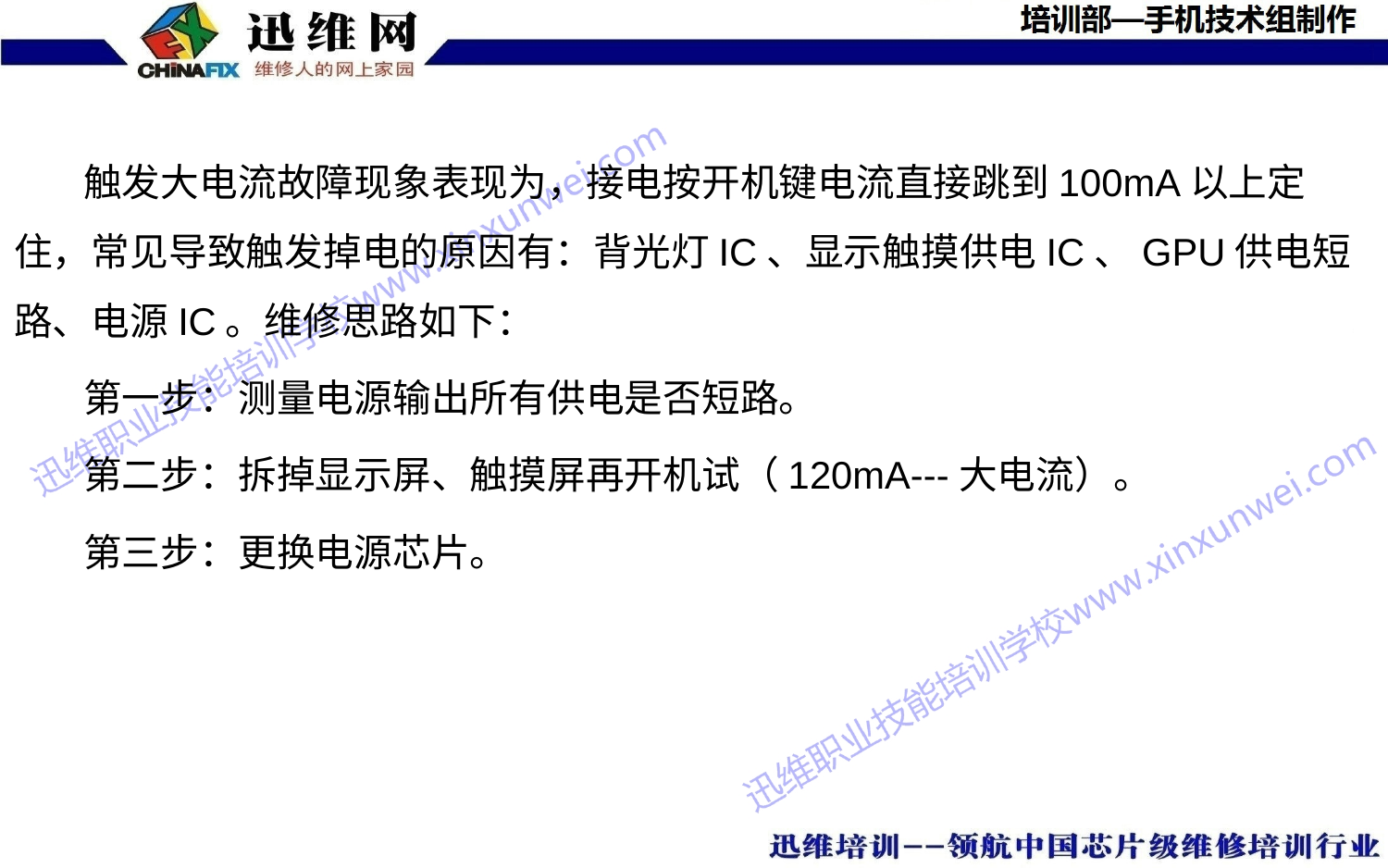

触发大电流故障现象表现为，接电按开机键电流直接跳到100mA以上定住，常见导致触发掉电的原因有：背光灯IC、显示触摸供电IC、GPU供电短路、电源IC。维修思路如下：
第一步：测量电源输出所有供电是否短路。
第二步：拆掉显示屏、触摸屏再开机试（120mA---大电流）。
第三步：更换电源芯片。